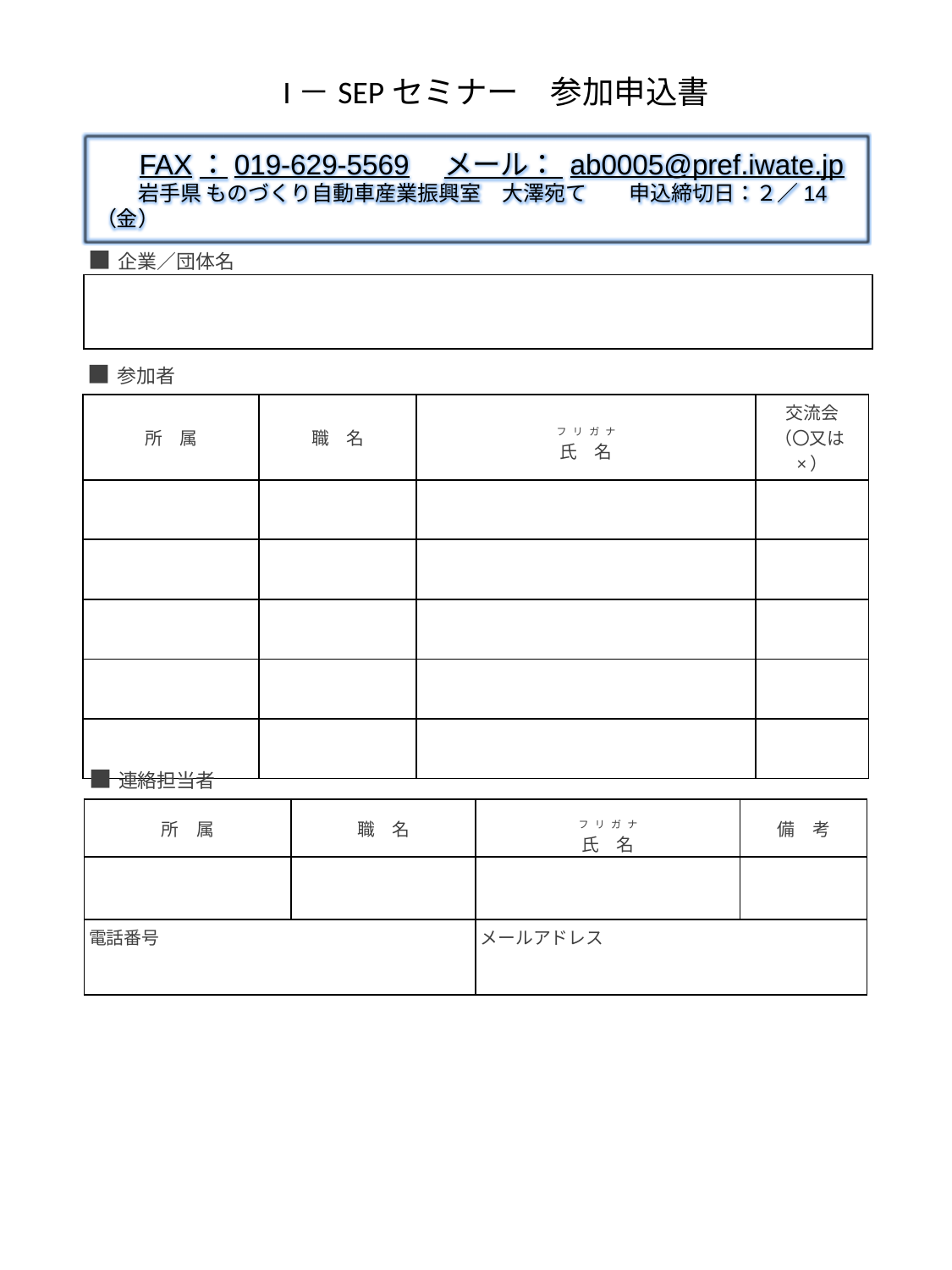

I－SEPセミナー　参加申込書

　　FAX：019-629-5569　メール： ab0005@pref.iwate.jp
　　岩手県 ものづくり自動車産業振興室　大澤宛て　　申込締切日：２／14（金）
| ■企業／団体名 |
| --- |
|  |
| ■参加者 |  |  |  |
| --- | --- | --- | --- |
| 所　属 | 職　名 | フリガナ 氏　名 | 交流会 （〇又は×） |
|  |  |  |  |
|  |  |  |  |
|  |  |  |  |
|  |  |  |  |
|  |  |  |  |
| ■連絡担当者 |  |  |  |
| --- | --- | --- | --- |
| 所　属 | 職　名 | フリガナ 氏　名 | 備　考 |
|  |  |  |  |
| 電話番号 |  | メールアドレス |  |